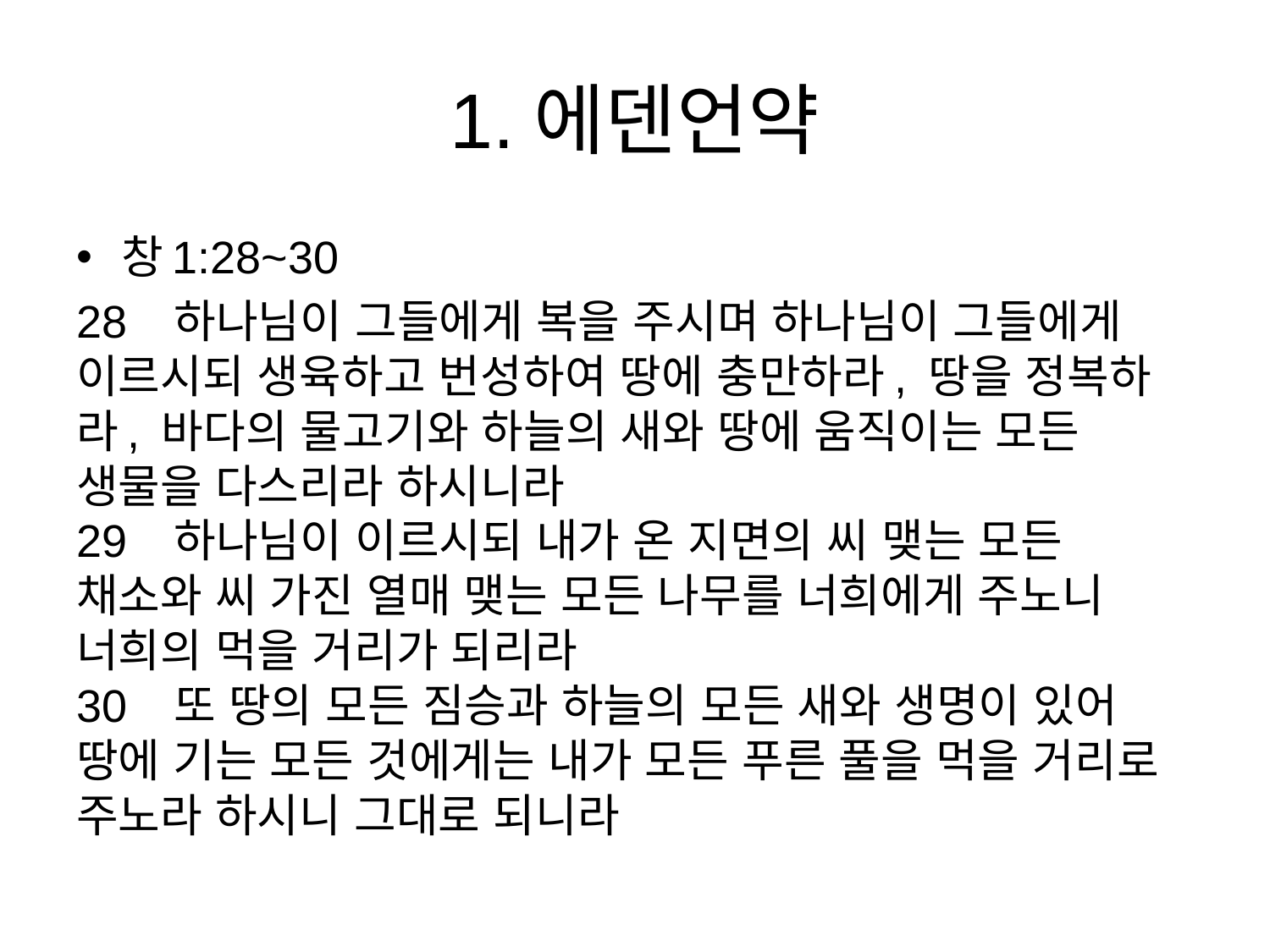

# 1.에덴언약
창1:28~30
28   하나님이 그들에게 복을 주시며 하나님이 그들에게 이르시되 생육하고 번성하여 땅에 충만하라, 땅을 정복하라, 바다의 물고기와 하늘의 새와 땅에 움직이는 모든 생물을 다스리라 하시니라
29   하나님이 이르시되 내가 온 지면의 씨 맺는 모든 채소와 씨 가진 열매 맺는 모든 나무를 너희에게 주노니 너희의 먹을 거리가 되리라
30   또 땅의 모든 짐승과 하늘의 모든 새와 생명이 있어 땅에 기는 모든 것에게는 내가 모든 푸른 풀을 먹을 거리로 주노라 하시니 그대로 되니라